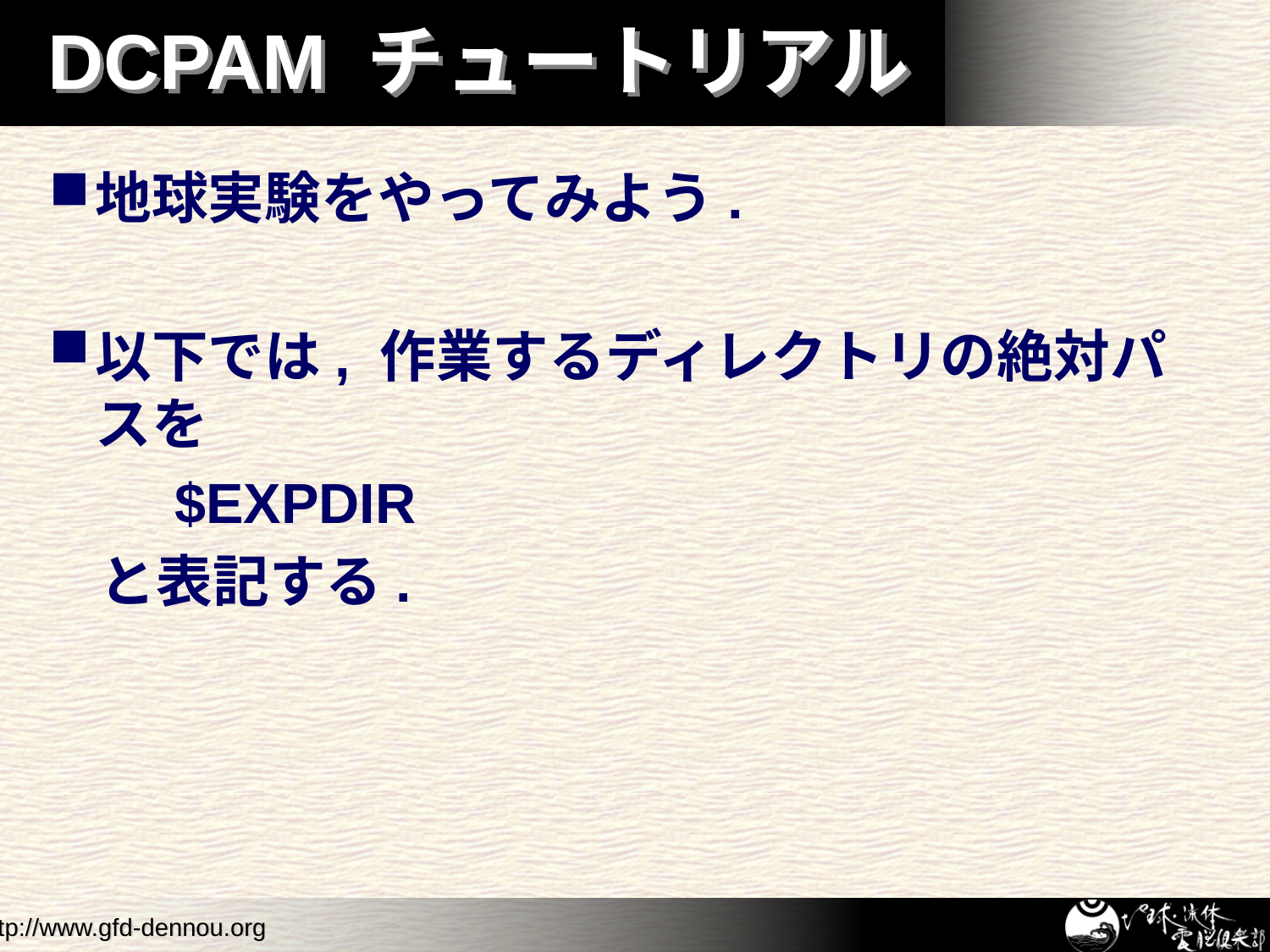

# DCPAM チュートリアル
地球実験をやってみよう.

以下では, 作業するディレクトリの絶対パスを
	$EXPDIR
   と表記する.